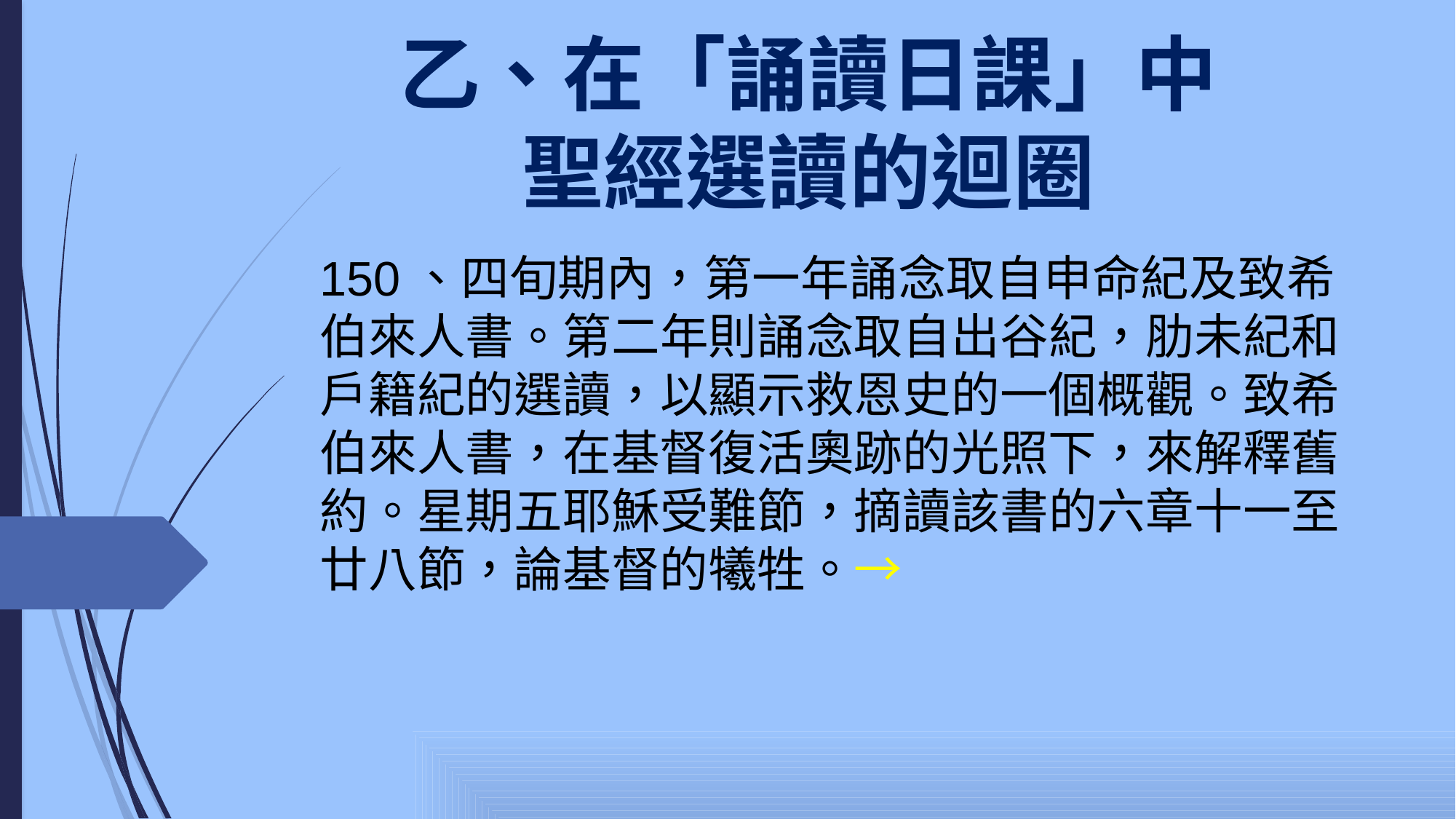

# 乙、在「誦讀日課」中 聖經選讀的迴圈
150、四旬期內，第一年誦念取自申命紀及致希伯來人書。第二年則誦念取自出谷紀，肋未紀和戶籍紀的選讀，以顯示救恩史的一個概觀。致希伯來人書，在基督復活奧跡的光照下，來解釋舊約。星期五耶穌受難節，摘讀該書的六章十一至廿八節，論基督的犧牲。→